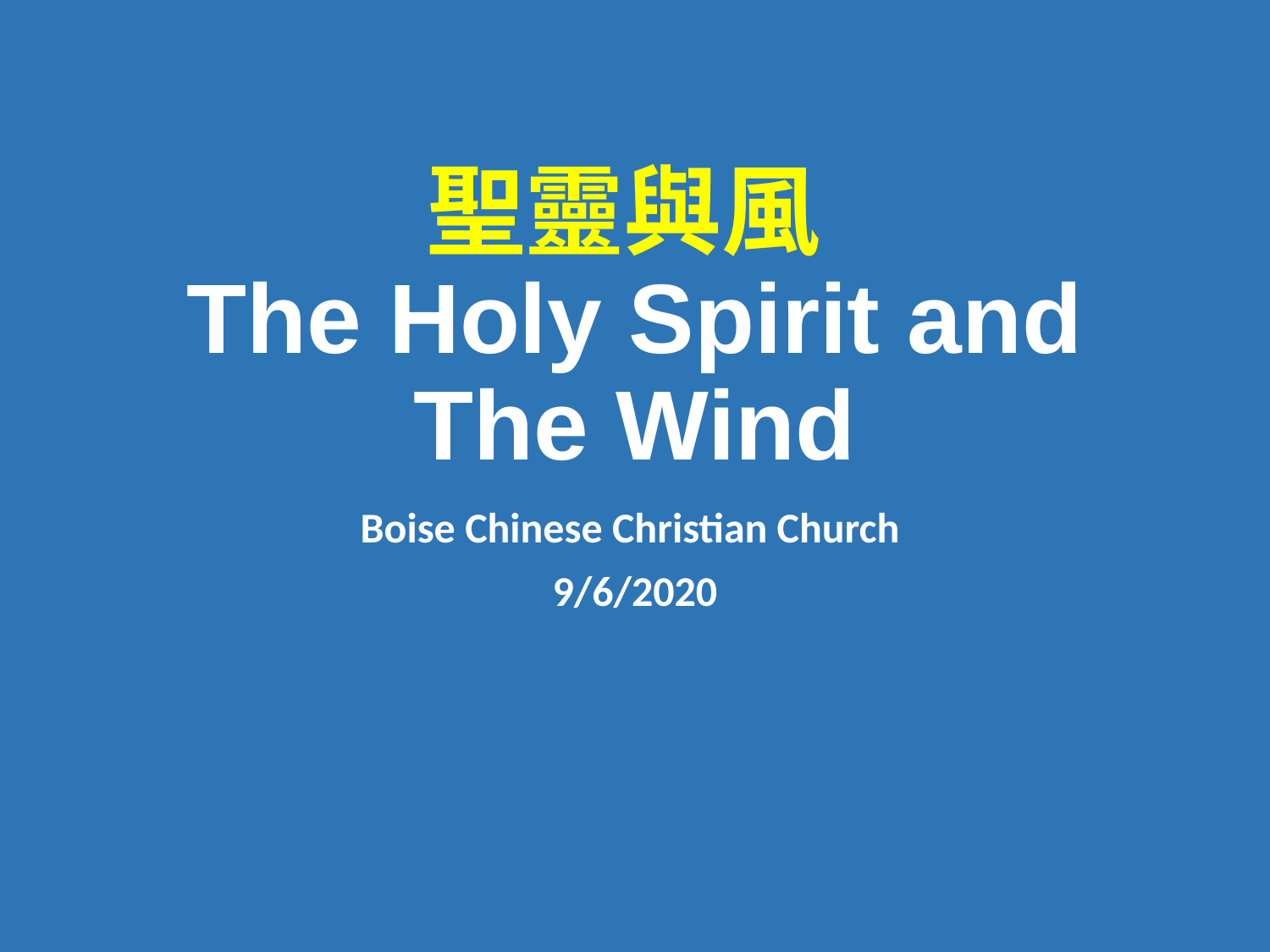

# 聖靈與風 The Holy Spirit and The Wind
Boise Chinese Christian Church
9/6/2020